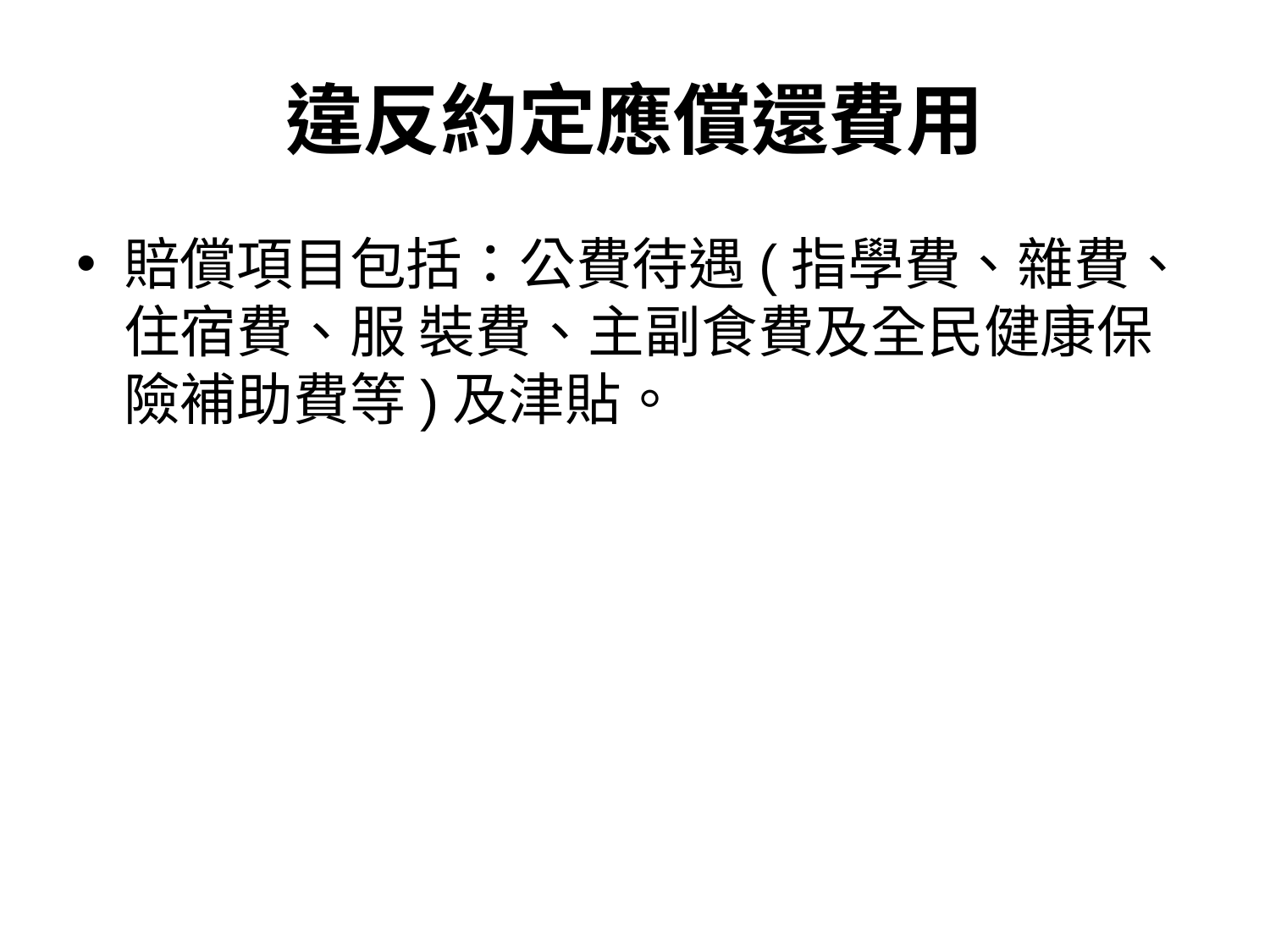

# 違反約定應償還費用
賠償項目包括：公費待遇(指學費、雜費、住宿費、服 裝費、主副食費及全民健康保險補助費等)及津貼。